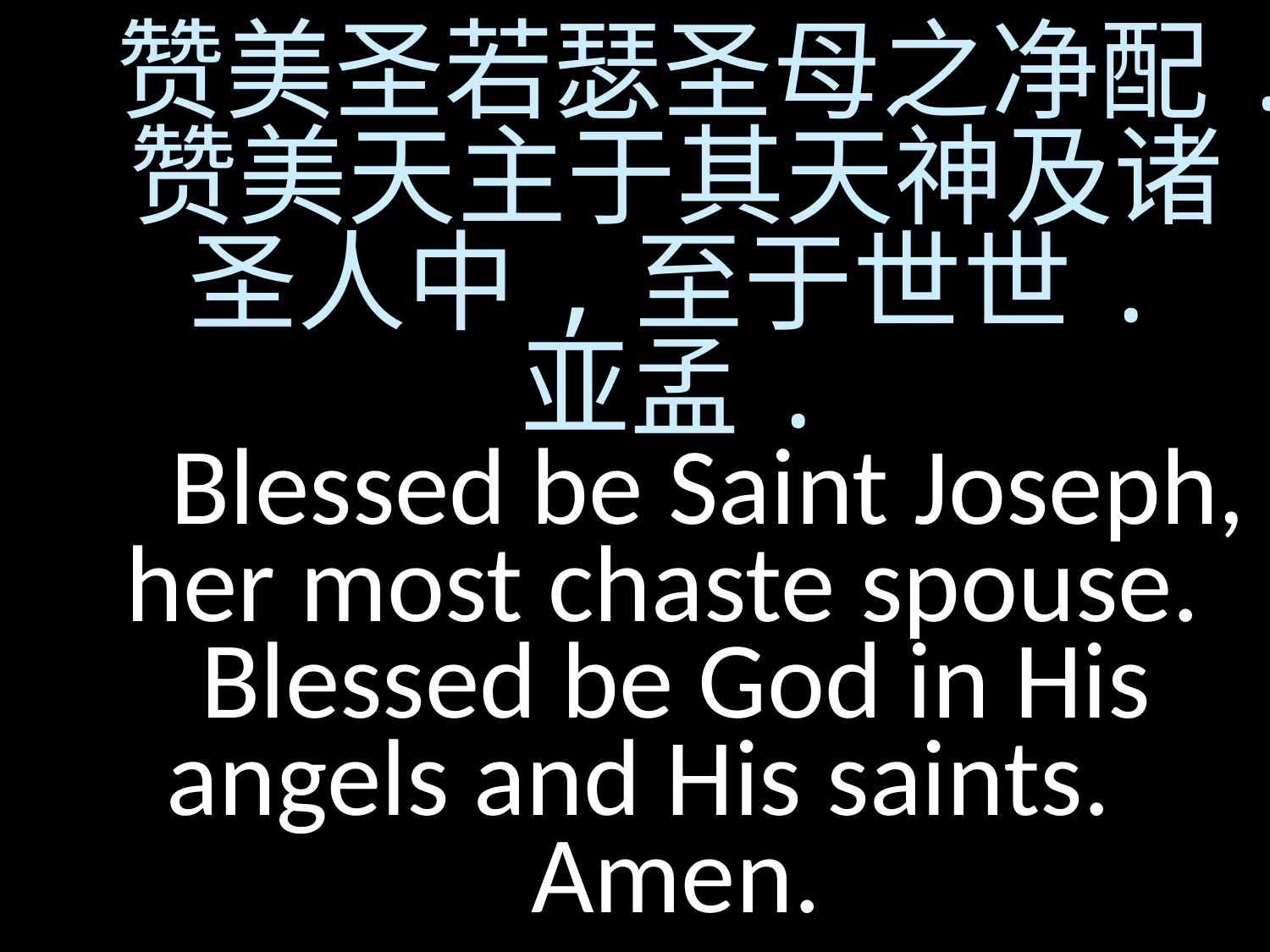

赞美圣若瑟圣母之净配.
赞美天主于其天神及诸圣人中,至于世世. 亚孟.
 Blessed be Saint Joseph, her most chaste spouse.
Blessed be God in His angels and His saints.    Amen.